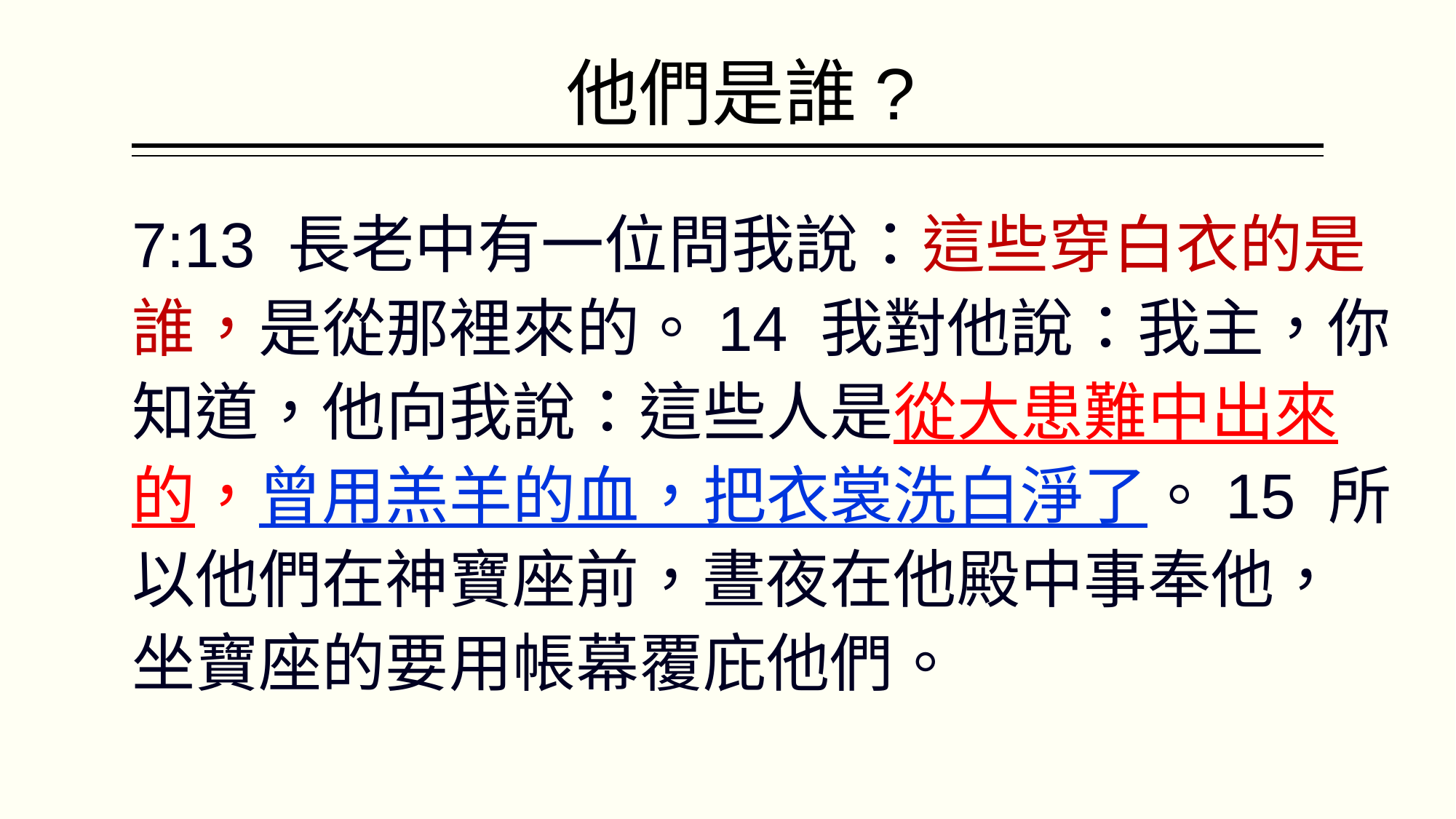

# 他們是誰?
7:13 長老中有一位問我說：這些穿白衣的是誰，是從那裡來的。14 我對他說：我主，你知道，他向我說：這些人是從大患難中出來的，曾用羔羊的血，把衣裳洗白淨了。15 所以他們在神寶座前，晝夜在他殿中事奉他，坐寶座的要用帳幕覆庇他們。